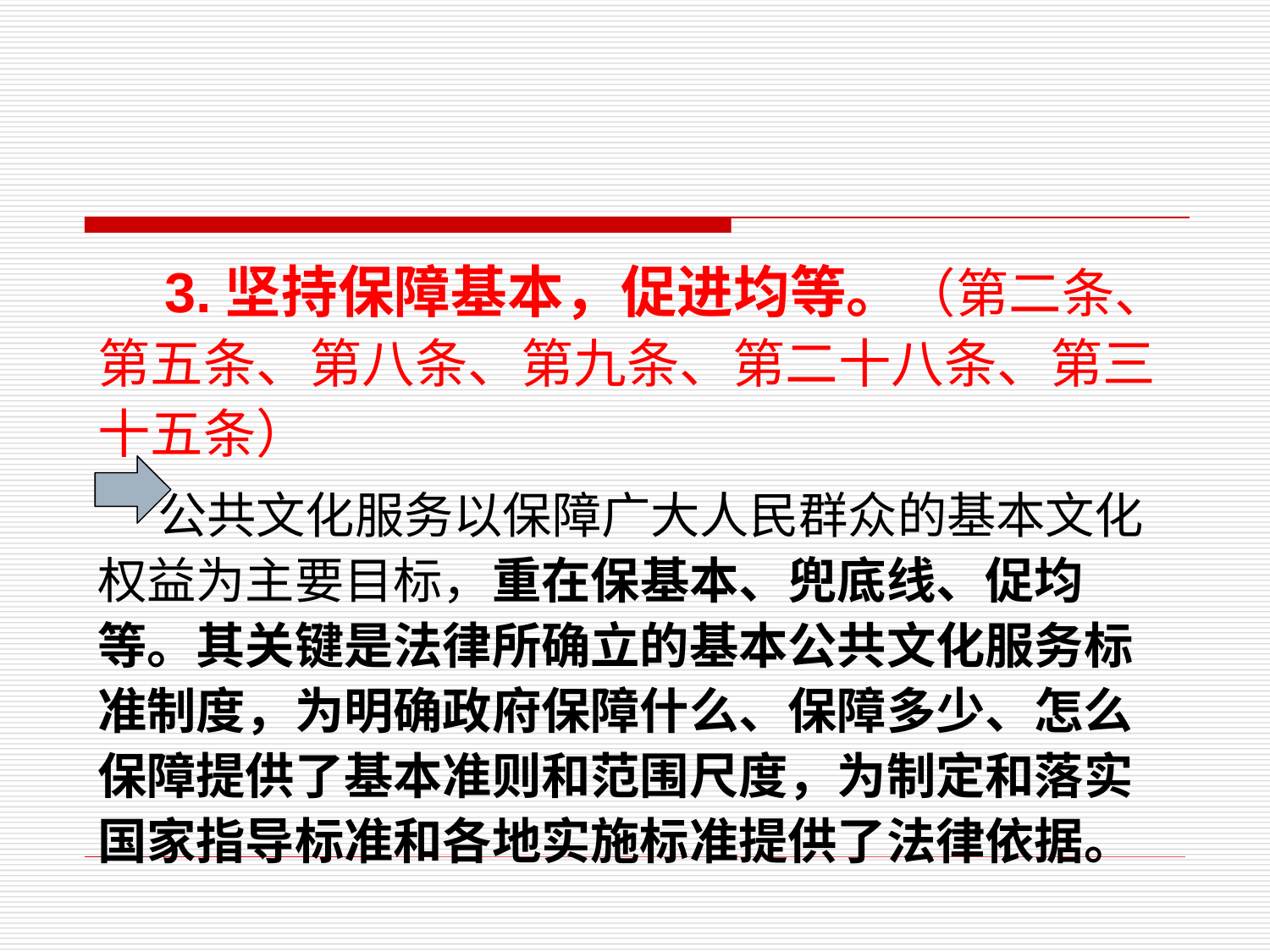

3.坚持保障基本，促进均等。（第二条、第五条、第八条、第九条、第二十八条、第三十五条）
    公共文化服务以保障广大人民群众的基本文化权益为主要目标，重在保基本、兜底线、促均等。其关键是法律所确立的基本公共文化服务标准制度，为明确政府保障什么、保障多少、怎么保障提供了基本准则和范围尺度，为制定和落实国家指导标准和各地实施标准提供了法律依据。